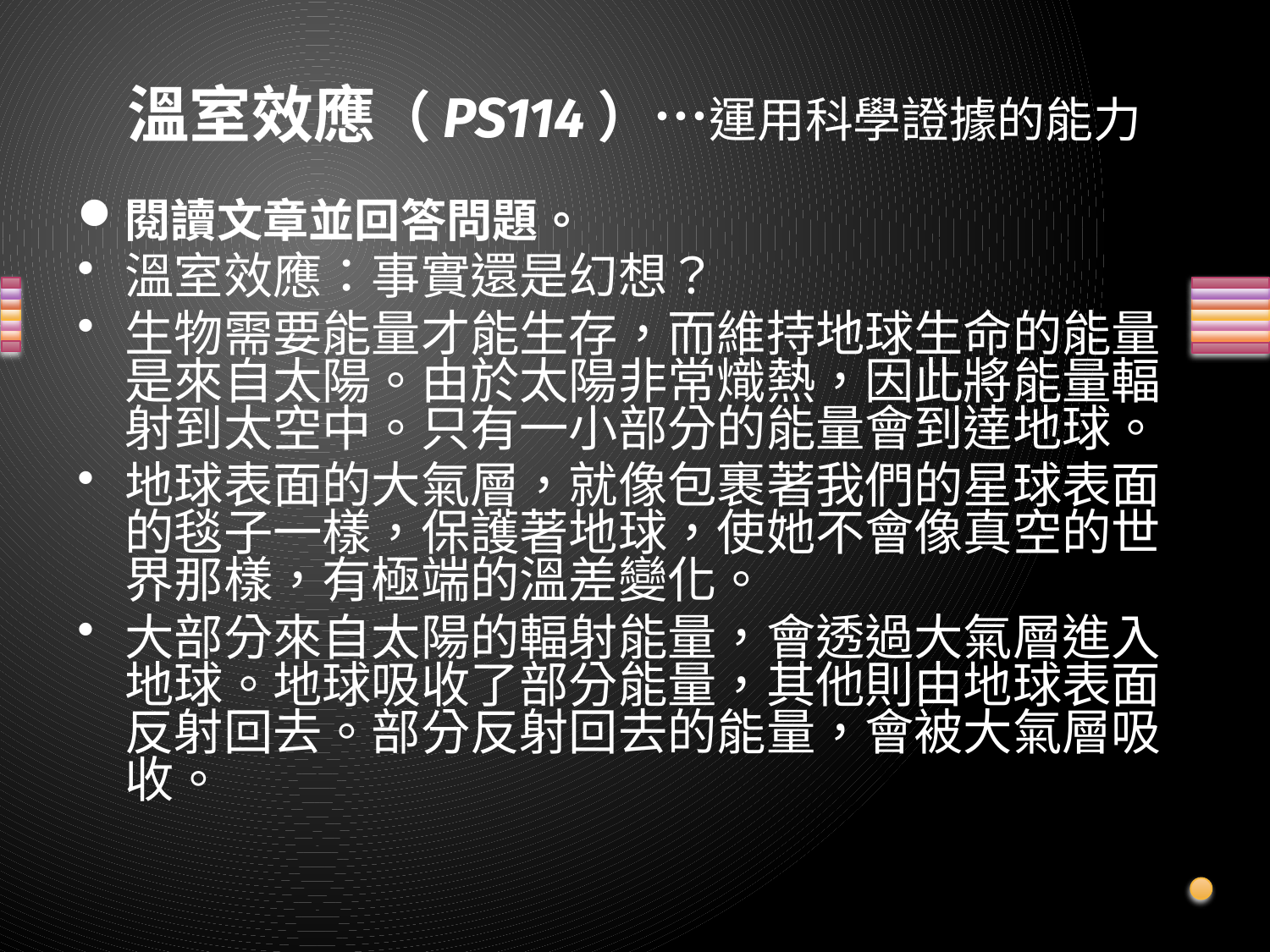

# 溫室效應（PS114）…運用科學證據的能力
閱讀文章並回答問題。
溫室效應：事實還是幻想？
生物需要能量才能生存，而維持地球生命的能量是來自太陽。由於太陽非常熾熱，因此將能量輻射到太空中。只有一小部分的能量會到達地球。
地球表面的大氣層，就像包裹著我們的星球表面的毯子一樣，保護著地球，使她不會像真空的世界那樣，有極端的溫差變化。
大部分來自太陽的輻射能量，會透過大氣層進入地球。地球吸收了部分能量，其他則由地球表面反射回去。部分反射回去的能量，會被大氣層吸收。